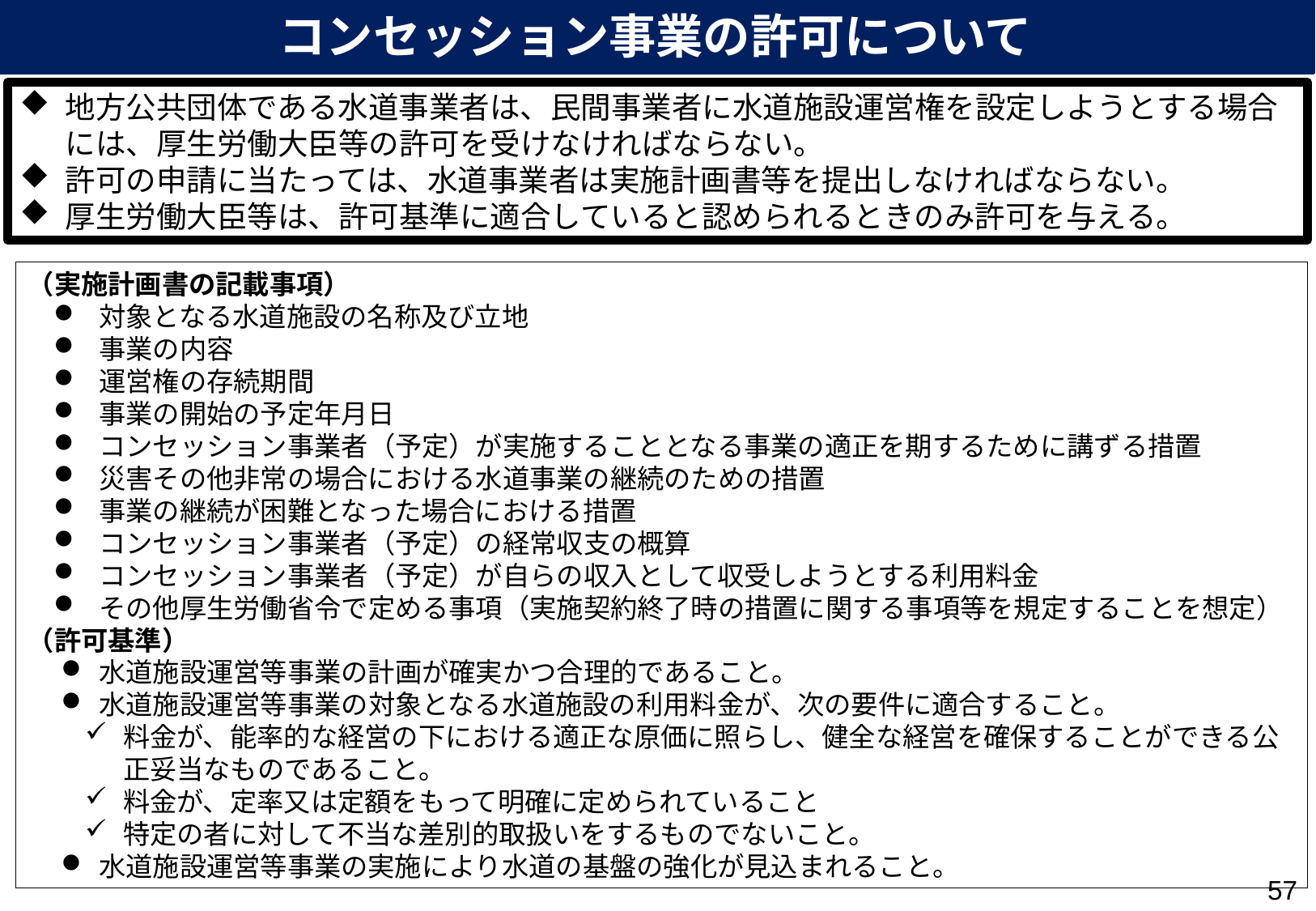

コンセッション事業の許可について
地方公共団体である水道事業者は、民間事業者に水道施設運営権を設定しようとする場合には、厚生労働大臣等の許可を受けなければならない。
許可の申請に当たっては、水道事業者は実施計画書等を提出しなければならない。
厚生労働大臣等は、許可基準に適合していると認められるときのみ許可を与える。
（実施計画書の記載事項）
対象となる水道施設の名称及び立地
事業の内容
運営権の存続期間
事業の開始の予定年月日
コンセッション事業者（予定）が実施することとなる事業の適正を期するために講ずる措置
災害その他非常の場合における水道事業の継続のための措置
事業の継続が困難となった場合における措置
コンセッション事業者（予定）の経常収支の概算
コンセッション事業者（予定）が自らの収入として収受しようとする利用料金
その他厚生労働省令で定める事項（実施契約終了時の措置に関する事項等を規定することを想定）
（許可基準）
水道施設運営等事業の計画が確実かつ合理的であること。
水道施設運営等事業の対象となる水道施設の利用料金が、次の要件に適合すること。
料金が、能率的な経営の下における適正な原価に照らし、健全な経営を確保することができる公正妥当なものであること。
料金が、定率又は定額をもって明確に定められていること
特定の者に対して不当な差別的取扱いをするものでないこと。
水道施設運営等事業の実施により水道の基盤の強化が見込まれること。
57